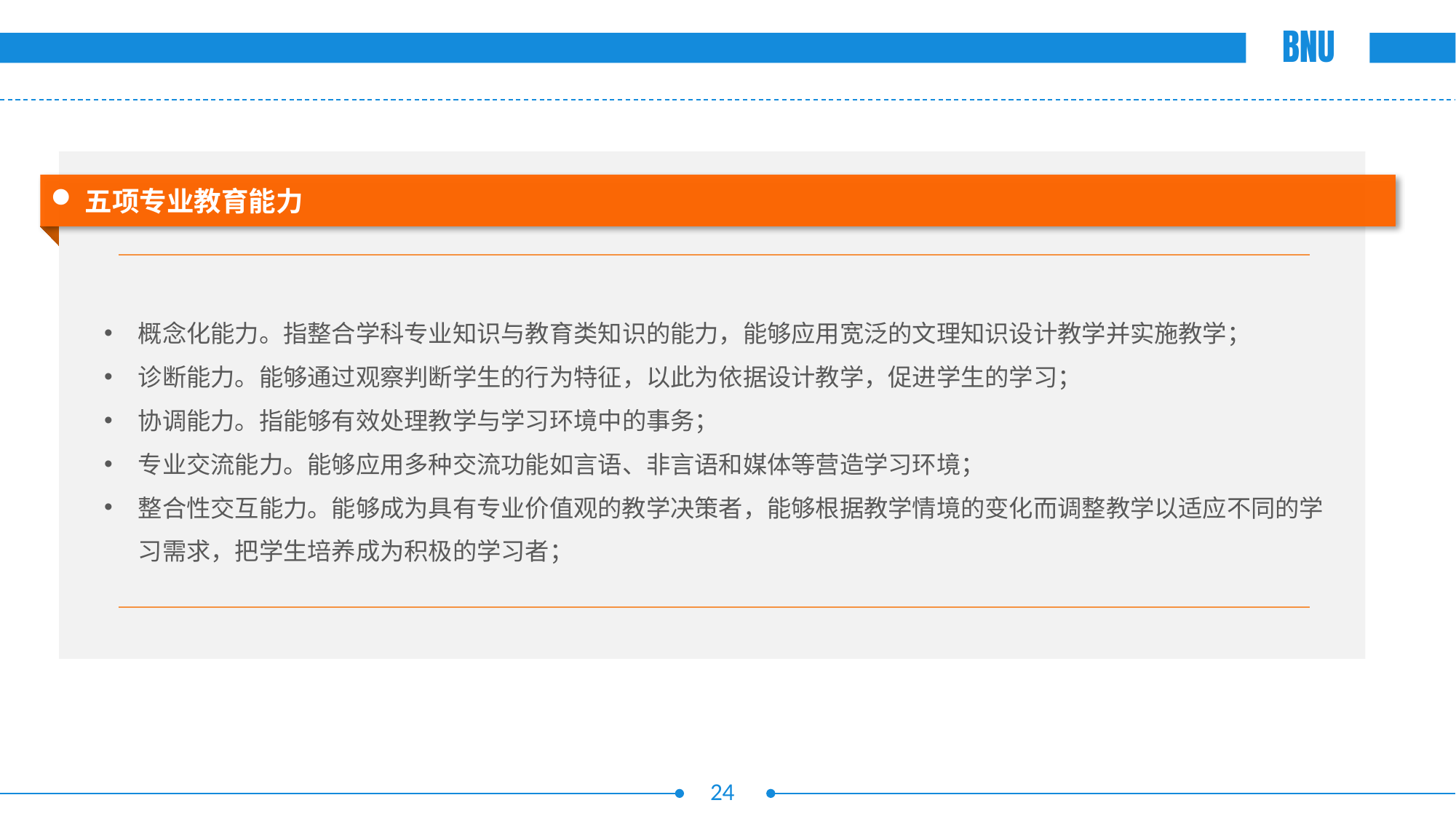

五项专业教育能力
提高教师素养，建设专业化
高校MOOC教师团队
加强师生、生生交互，提供及时反馈
提供多层次的课程，丰富学科内容，丰富学习资源。

概念化能力。指整合学科专业知识与教育类知识的能力，能够应用宽泛的文理知识设计教学并实施教学；
诊断能力。能够通过观察判断学生的行为特征，以此为依据设计教学，促进学生的学习；
协调能力。指能够有效处理教学与学习环境中的事务；
专业交流能力。能够应用多种交流功能如言语、非言语和媒体等营造学习环境；
整合性交互能力。能够成为具有专业价值观的教学决策者，能够根据教学情境的变化而调整教学以适应不同的学习需求，把学生培养成为积极的学习者；

提供新手指导
加强对证书的认证